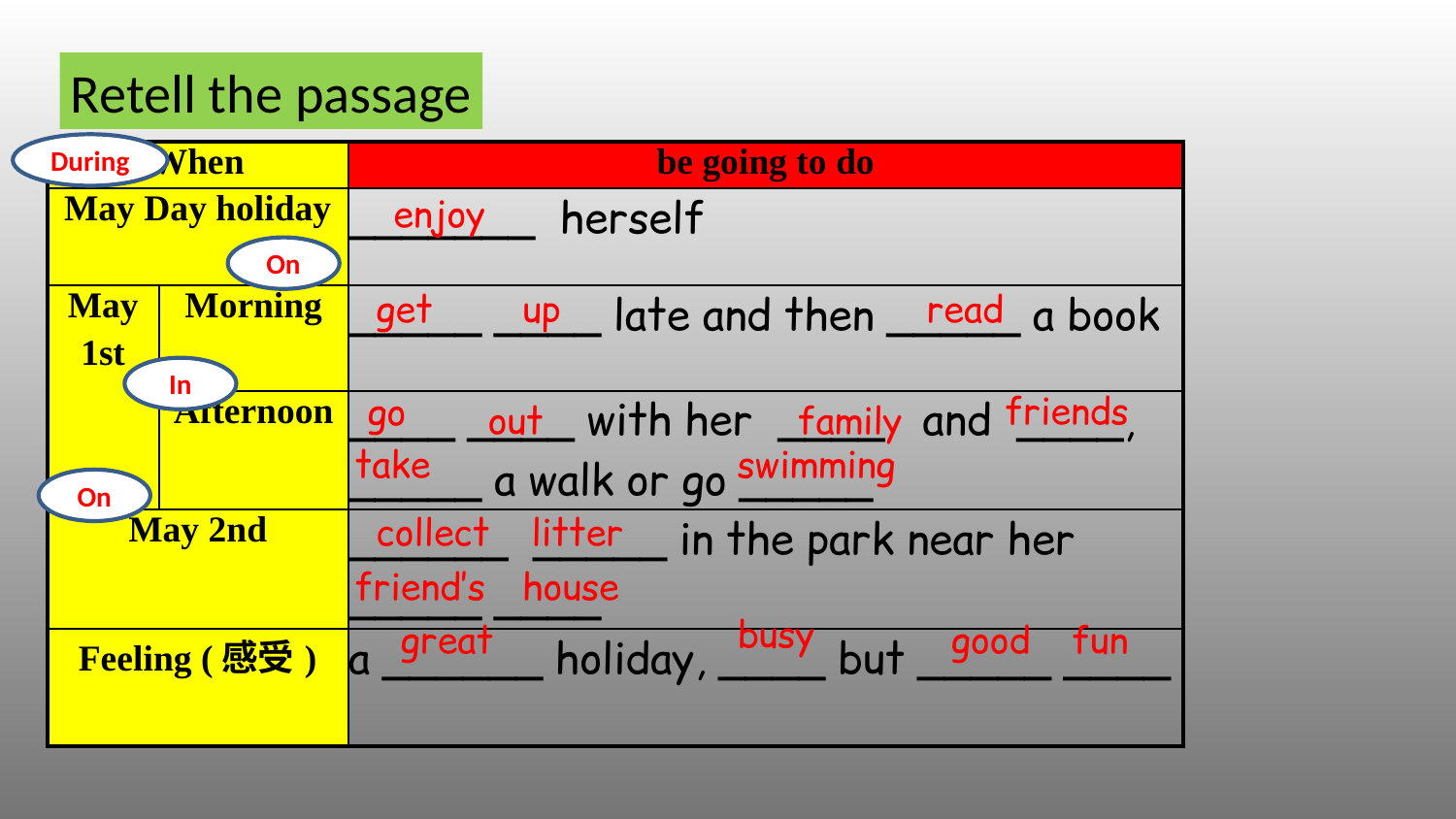

Retell the passage
During
| When |  | be going to do |
| --- | --- | --- |
| May Day holiday |  | \_\_\_\_\_\_\_ herself |
| May 1st | Morning | \_\_\_\_\_ \_\_\_\_ late and then \_\_\_\_\_ a book |
|  | Afternoon | \_\_\_\_ \_\_\_\_ with her \_\_\_\_ and \_\_\_\_, \_\_\_\_\_ a walk or go \_\_\_\_\_ |
| May 2nd |  | \_\_\_\_\_\_ \_\_\_\_\_ in the park near her \_\_\_\_\_ \_\_\_\_ |
| Feeling (感受) |  | a \_\_\_\_\_\_ holiday, \_\_\_\_ but \_\_\_\_\_ \_\_\_\_ |
enjoy
On
get
up
read
In
friends
go
out
family
swimming
take
On
litter
collect
friend’s
house
busy
great
fun
good